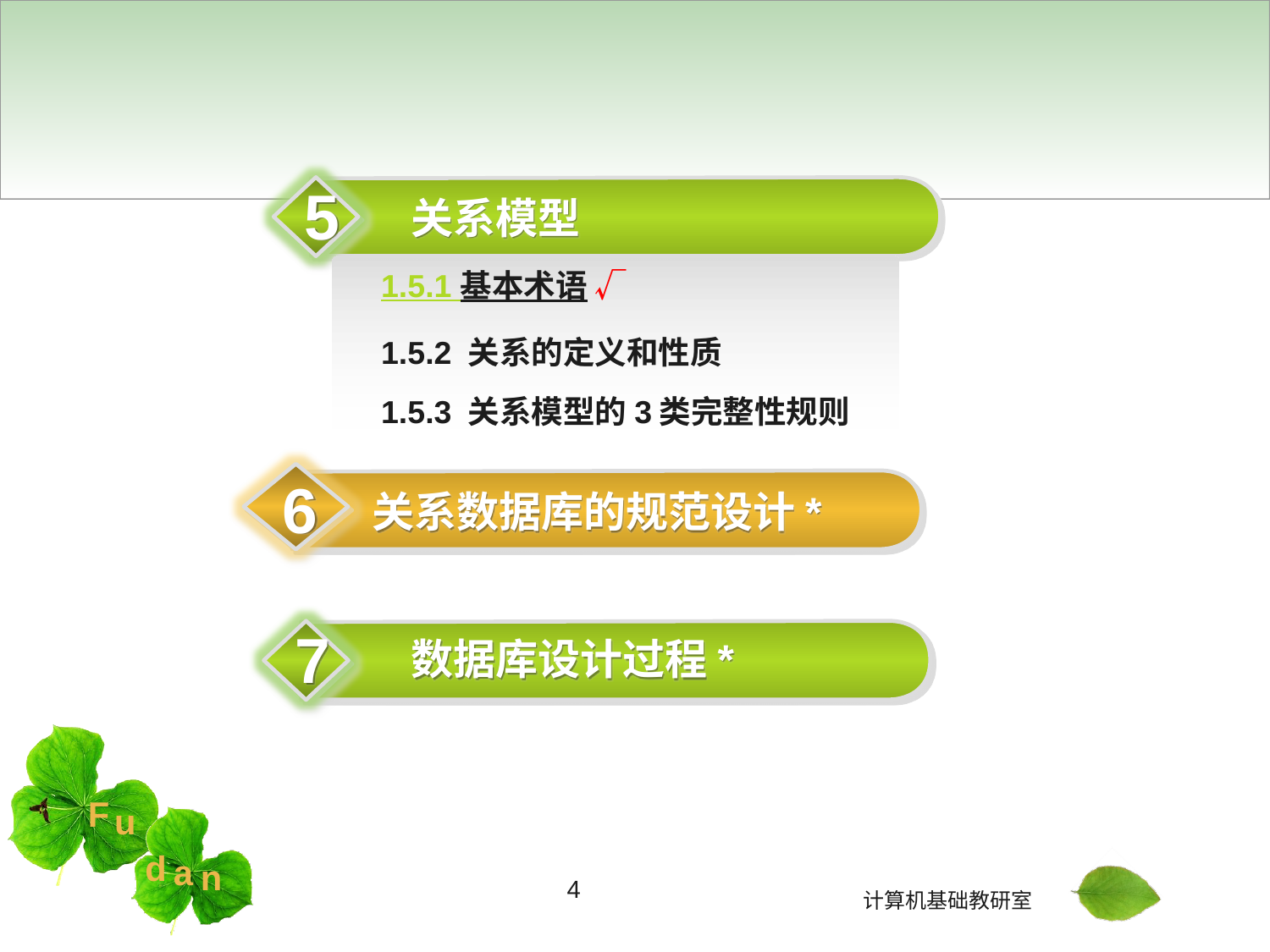

5

关系模型
1.5.1 基本术语 √
1.5.2 关系的定义和性质
1.5.3 关系模型的3类完整性规则

6

关系数据库的规范设计*
7

数据库设计过程*
4